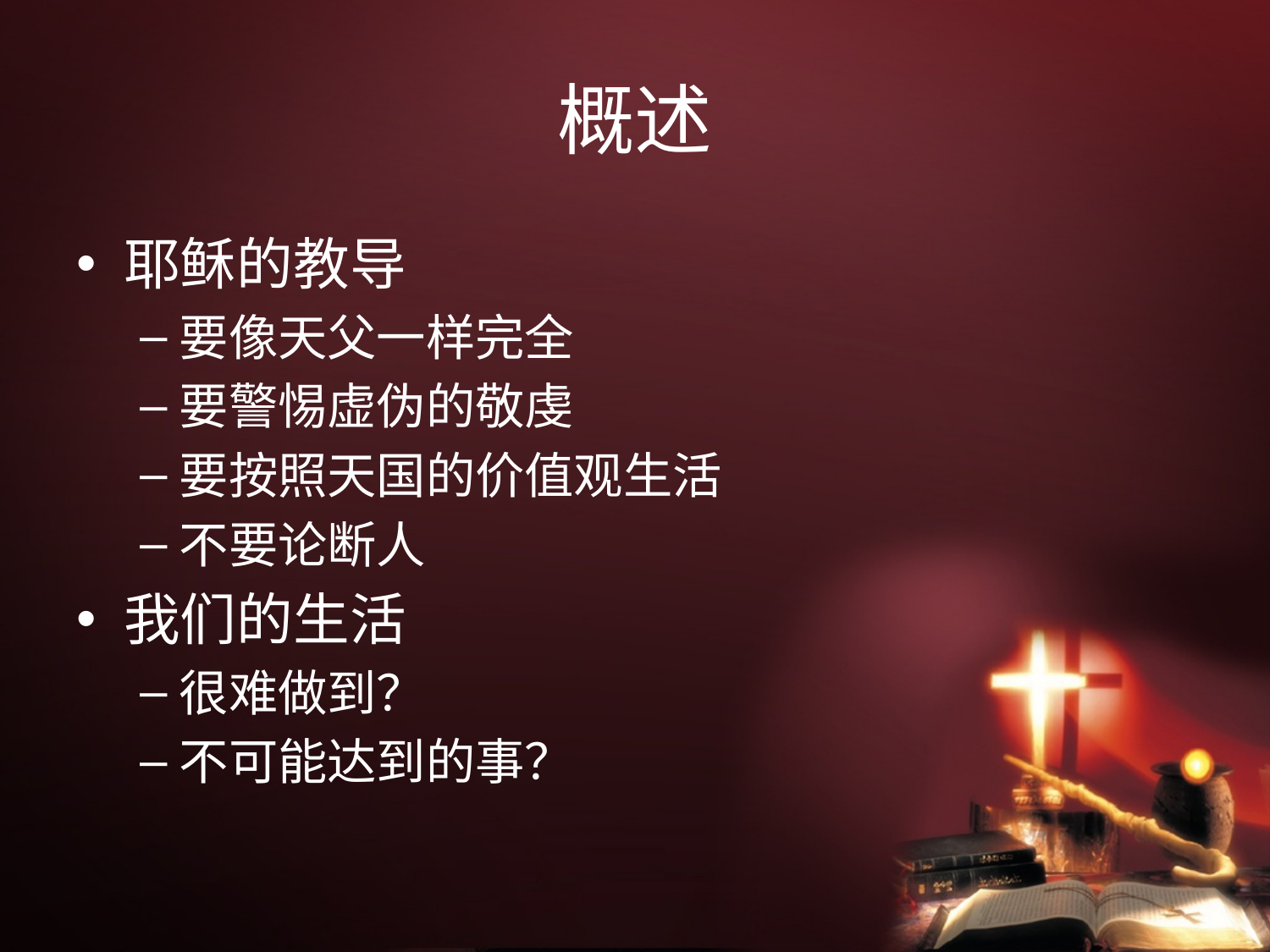

# 概述
耶稣的教导
要像天父一样完全
要警惕虚伪的敬虔
要按照天国的价值观生活
不要论断人
我们的生活
很难做到？
不可能达到的事？